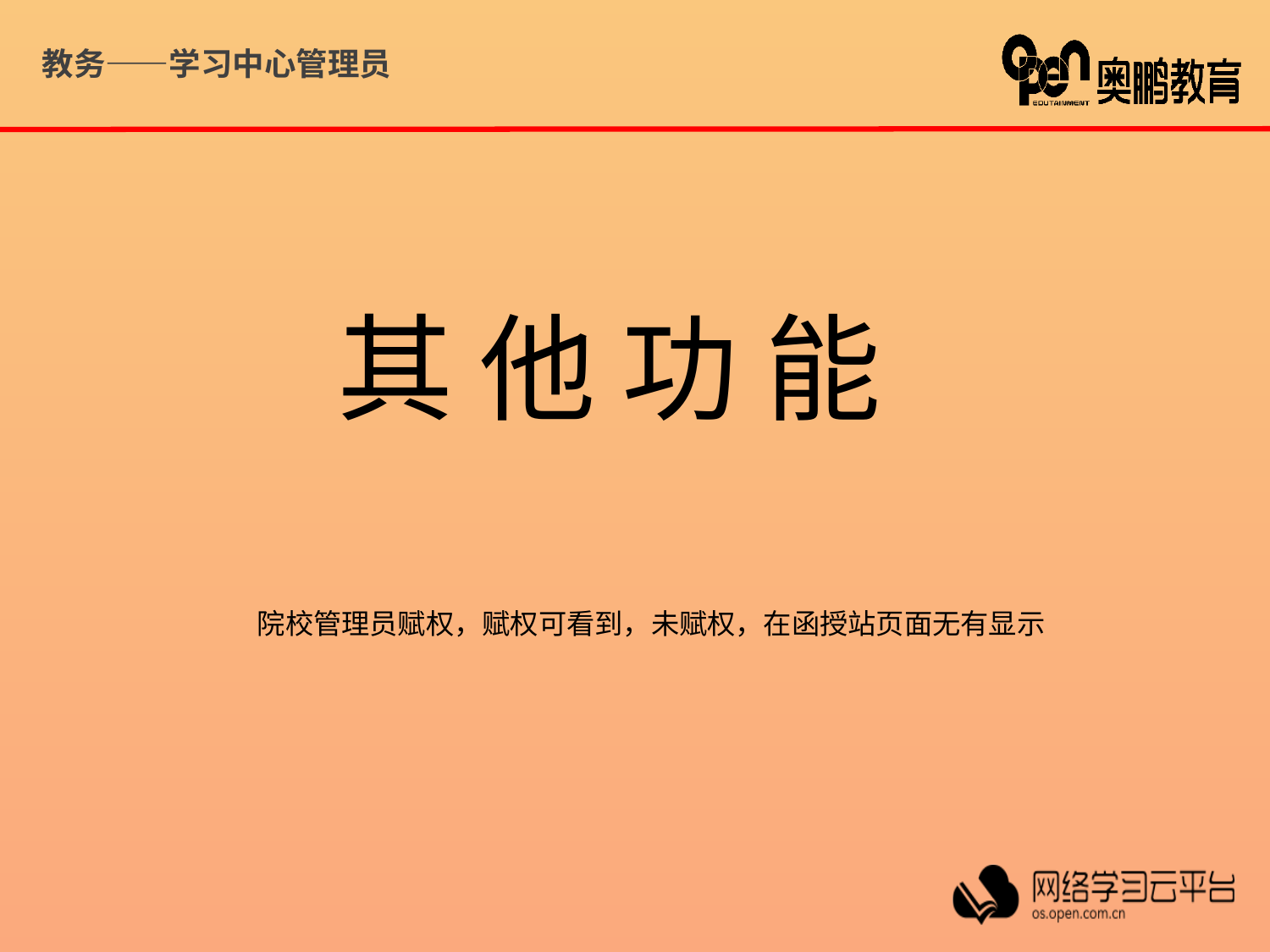

教务——学习中心管理员
其 他 功 能
院校管理员赋权，赋权可看到，未赋权，在函授站页面无有显示